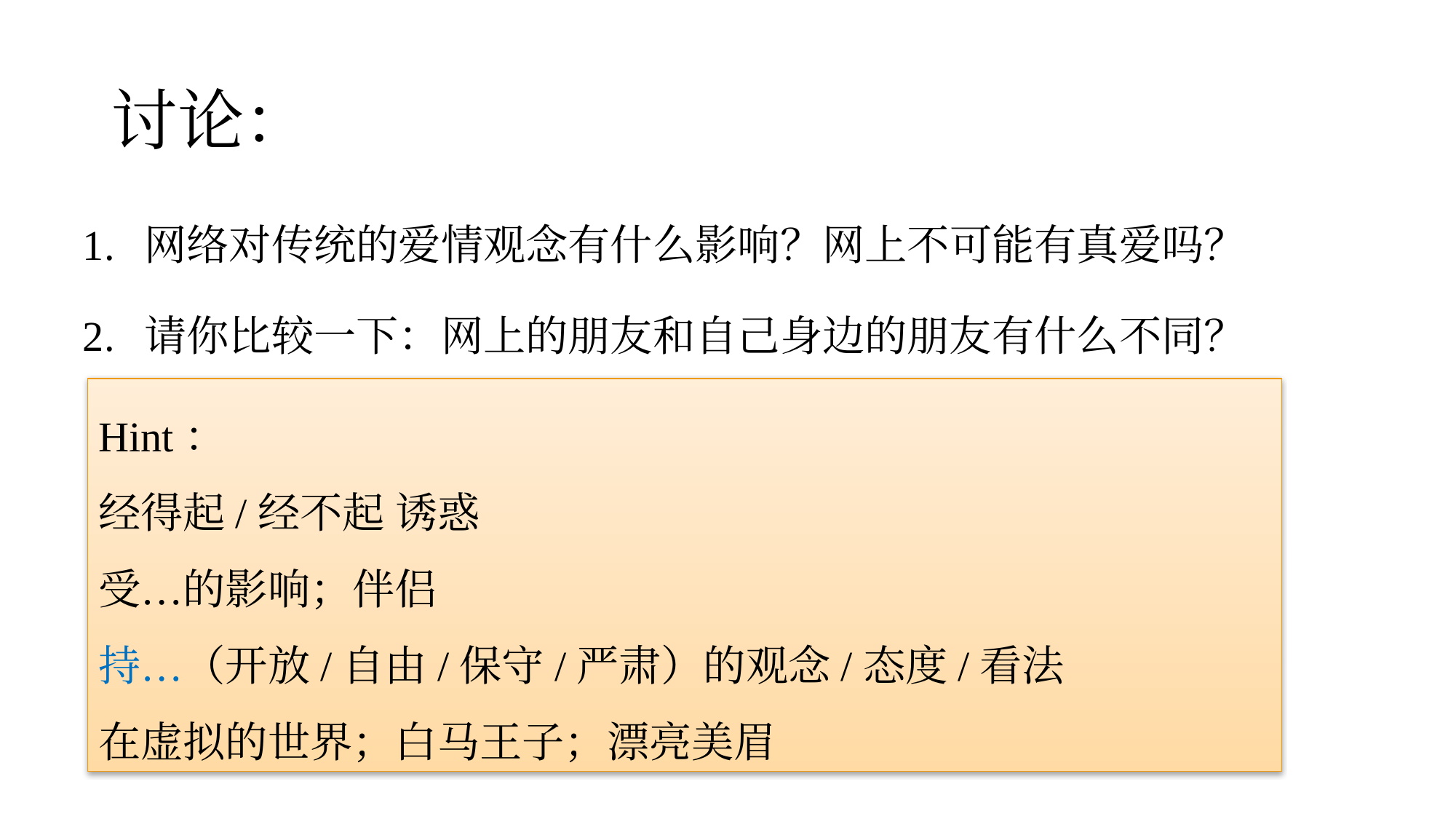

# 讨论：
网络对传统的爱情观念有什么影响？网上不可能有真爱吗？

请你比较一下：网上的朋友和自己身边的朋友有什么不同？

Hint：
经得起/经不起 诱惑
受…的影响；伴侣
持…（开放/自由/保守/严肃）的观念/态度/看法
在虚拟的世界；白马王子；漂亮美眉